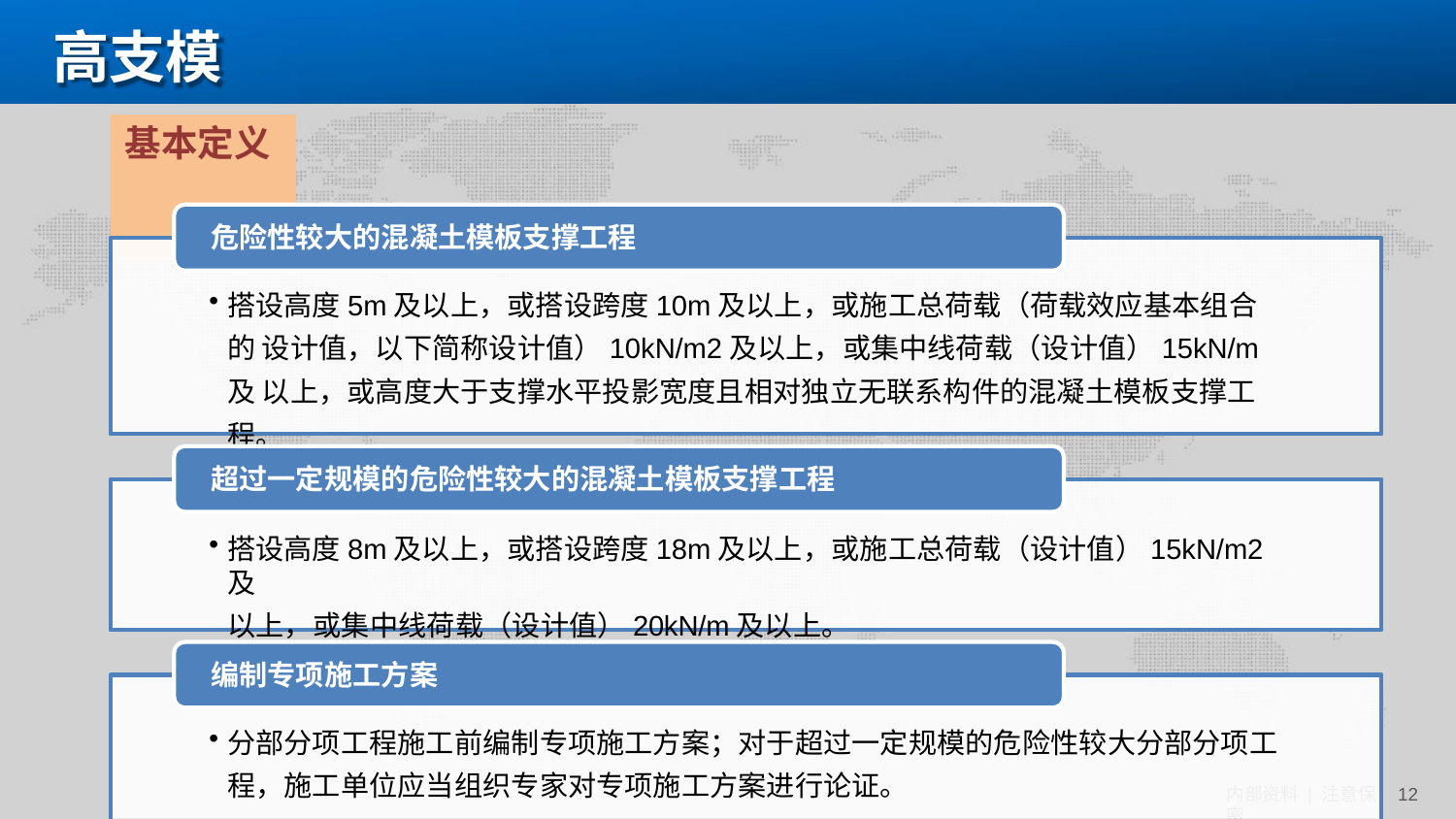

高支模
# 基本定义

危险性较大的混凝土模板支撑工程
搭设高度5m及以上，或搭设跨度10m及以上，或施工总荷载（荷载效应基本组合的 设计值，以下简称设计值）10kN/m2及以上，或集中线荷载（设计值）15kN/m及 以上，或高度大于支撑水平投影宽度且相对独立无联系构件的混凝土模板支撑工程。

超过一定规模的危险性较大的混凝土模板支撑工程

搭设高度8m及以上，或搭设跨度18m及以上，或施工总荷载（设计值）15kN/m2及
以上，或集中线荷载（设计值）20kN/m及以上。

编制专项施工方案

分部分项工程施工前编制专项施工方案；对于超过一定规模的危险性较大分部分项工 程，施工单位应当组织专家对专项施工方案进行论证。
12
内部资料 | 注意保密